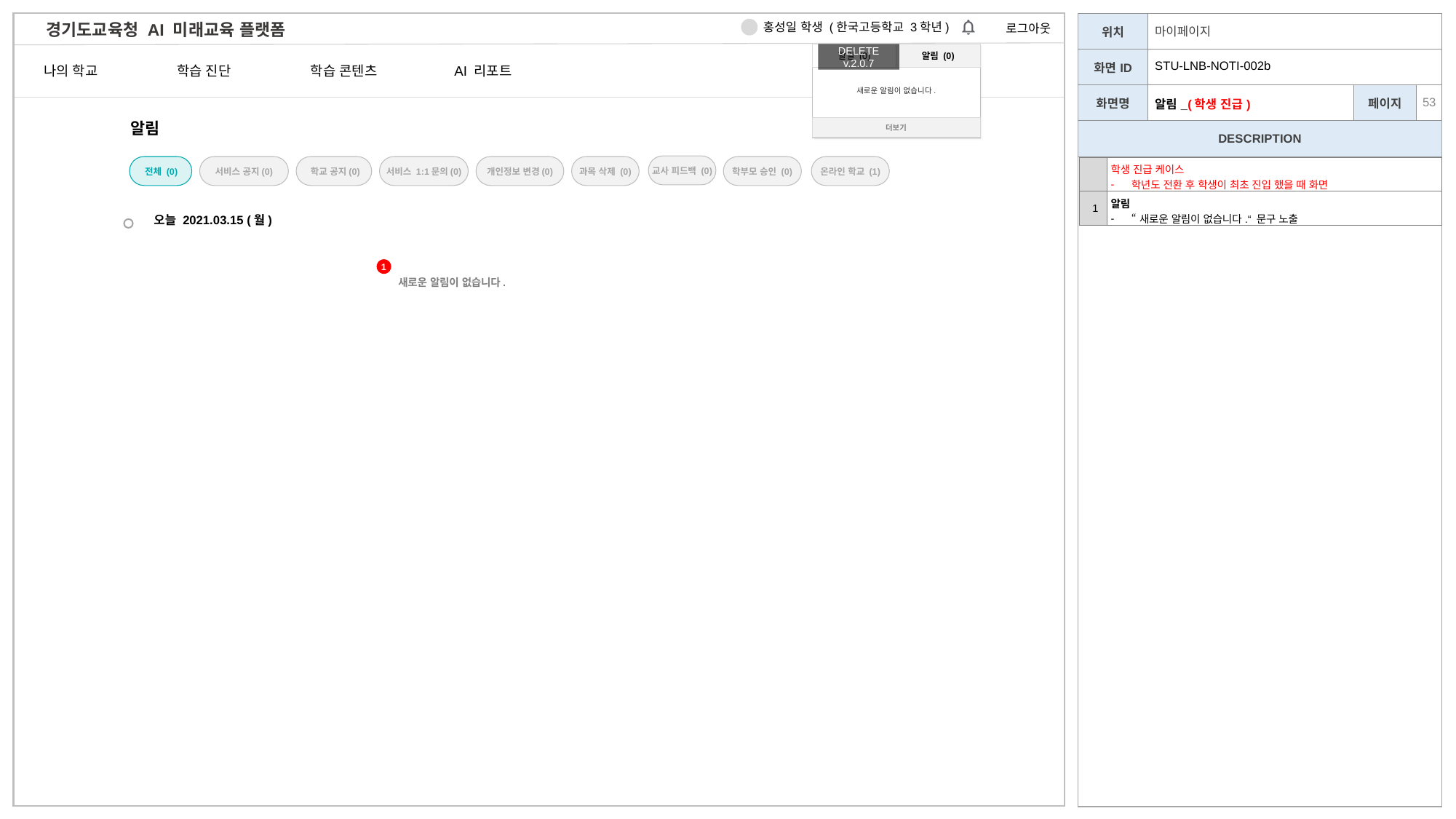

|  | 마이페이지 |  |  |
| --- | --- | --- | --- |
|  | STU-LNB-NOTI-002b |  |  |
|  | 알림\_(학생 진급) |  |  |
할일 (0)
알림 (0)

새로운 알림이 없습니다.
더보기
DELETE v.2.0.7
알림

교사 피드백 (0)

전체 (0)

서비스 공지(0)

학교 공지(0)

서비스 1:1문의(0)

개인정보 변경(0)

과목 삭제 (0)

학부모 승인 (0)

온라인 학교 (1)
|  | 학생 진급 케이스 학년도 전환 후 학생이 최초 진입 했을 때 화면 |
| --- | --- |
| 1 | 알림 “새로운 알림이 없습니다.“ 문구 노출 |
오늘 2021.03.15 (월)

1
새로운 알림이 없습니다.